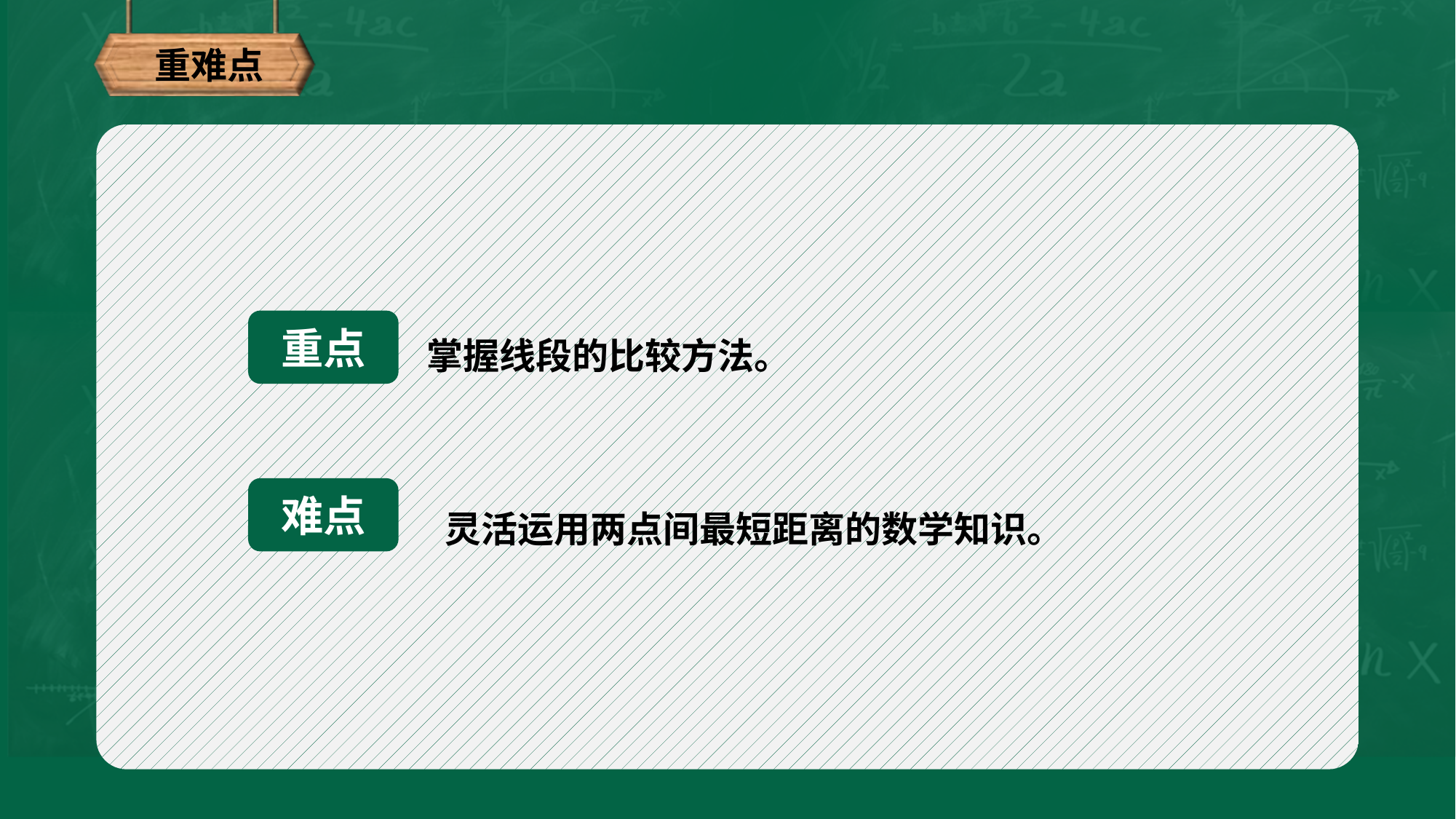

重难点
掌握线段的比较方法。
重点
难点
灵活运用两点间最短距离的数学知识。